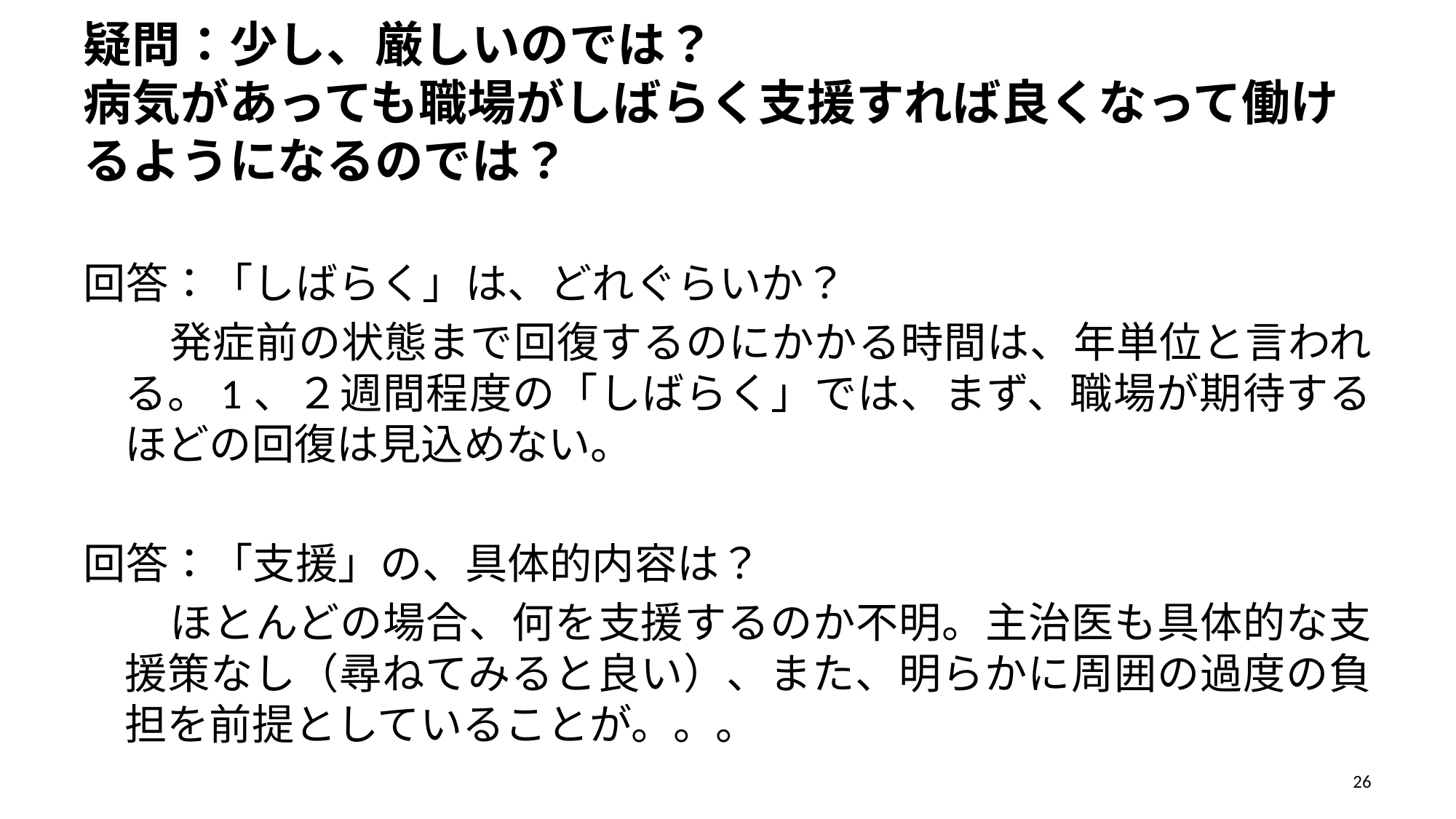

# 疑問：少し、厳しいのでは？ 病気があっても職場がしばらく支援すれば良くなって働けるようになるのでは？

回答：「しばらく」は、どれぐらいか？
　　発症前の状態まで回復するのにかかる時間は、年単位と言われる。1、２週間程度の「しばらく」では、まず、職場が期待するほどの回復は見込めない。

回答：「支援」の、具体的内容は？
　　ほとんどの場合、何を支援するのか不明。主治医も具体的な支援策なし（尋ねてみると良い）、また、明らかに周囲の過度の負担を前提としていることが。。。

26